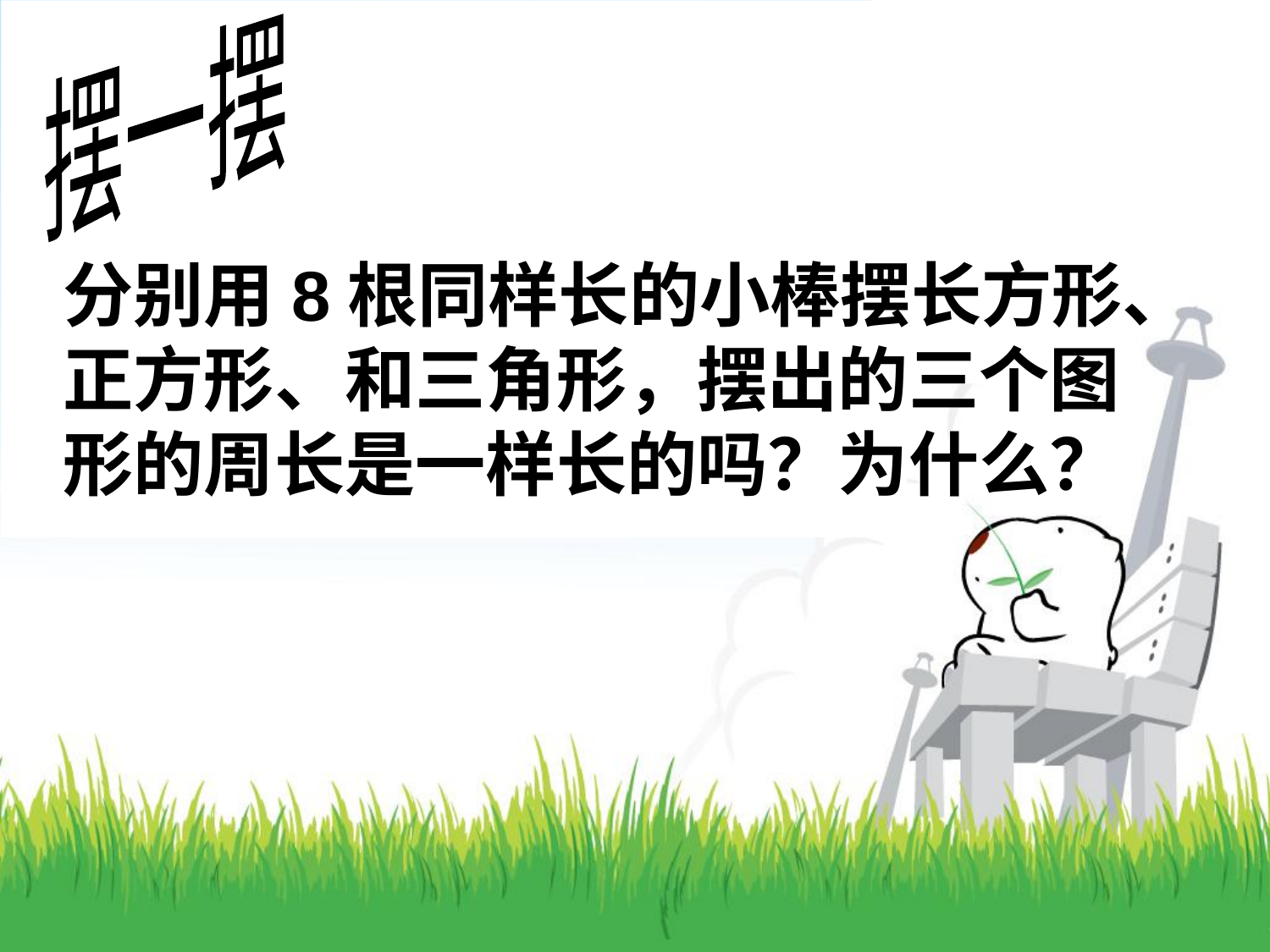

摆一摆
分别用8根同样长的小棒摆长方形、
正方形、和三角形，摆出的三个图
形的周长是一样长的吗？为什么？